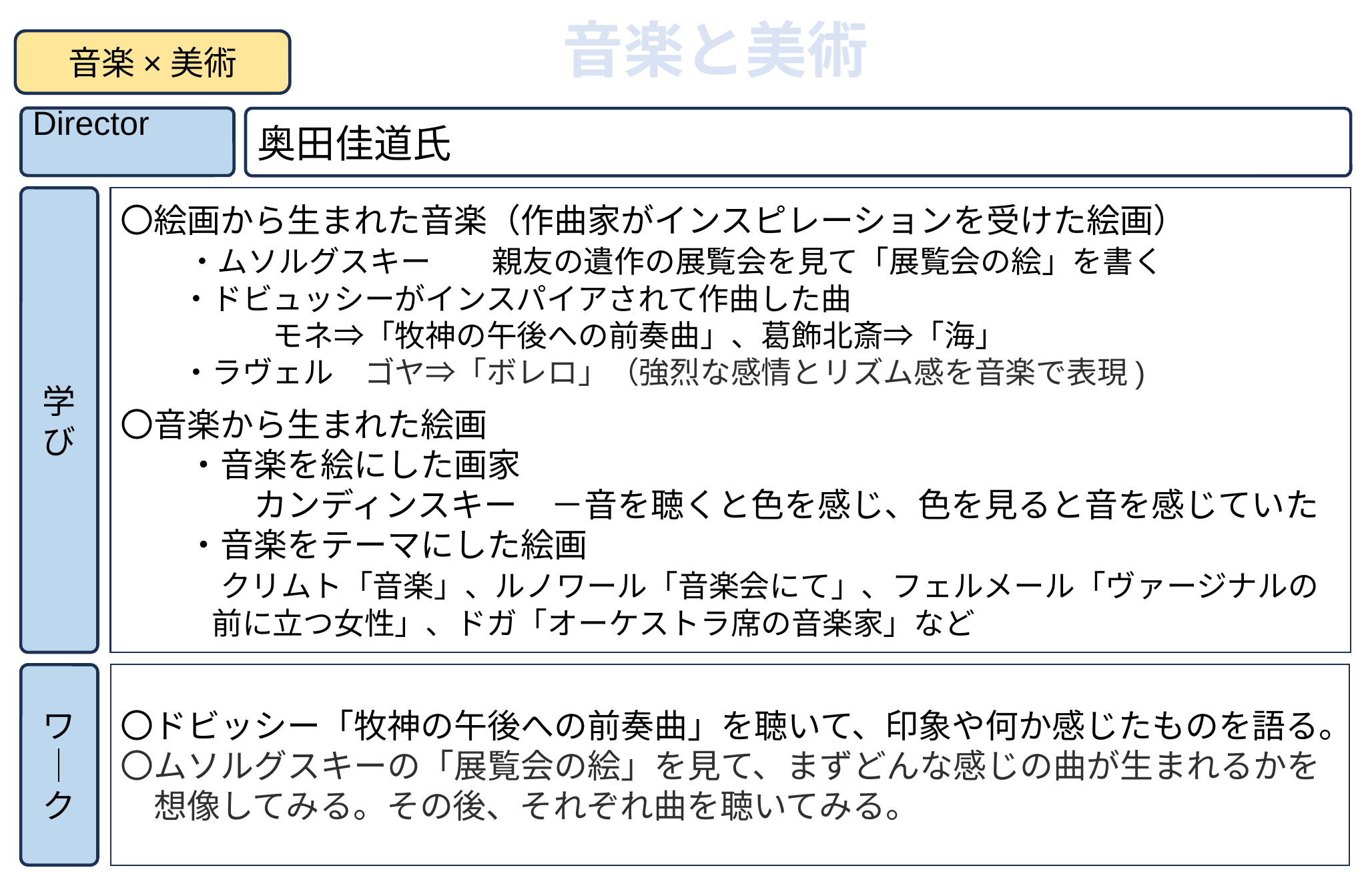

音楽と美術
音楽×美術
Director
奥田佳道氏
〇絵画から生まれた音楽（作曲家がインスピレーションを受けた絵画）
　　・ムソルグスキー　　親友の遺作の展覧会を見て「展覧会の絵」を書く
　　・ドビュッシーがインスパイアされて作曲した曲
　　　　　モネ⇒「牧神の午後への前奏曲」、葛飾北斎⇒「海」
　　・ラヴェル　ゴヤ⇒「ボレロ」（強烈な感情とリズム感を音楽で表現)

〇音楽から生まれた絵画
　　・音楽を絵にした画家
　　　　カンディンスキー　－音を聴くと色を感じ、色を見ると音を感じていた
　　・音楽をテーマにした絵画
　　　クリムト「音楽」、ルノワール「音楽会にて」、フェルメール「ヴァージナルの
　　　前に立つ女性」、ドガ「オーケストラ席の音楽家」など
学び
〇ドビッシー「牧神の午後への前奏曲」を聴いて、印象や何か感じたものを語る。
〇ムソルグスキーの「展覧会の絵」を見て、まずどんな感じの曲が生まれるかを
　想像してみる。その後、それぞれ曲を聴いてみる。
ワ│ク